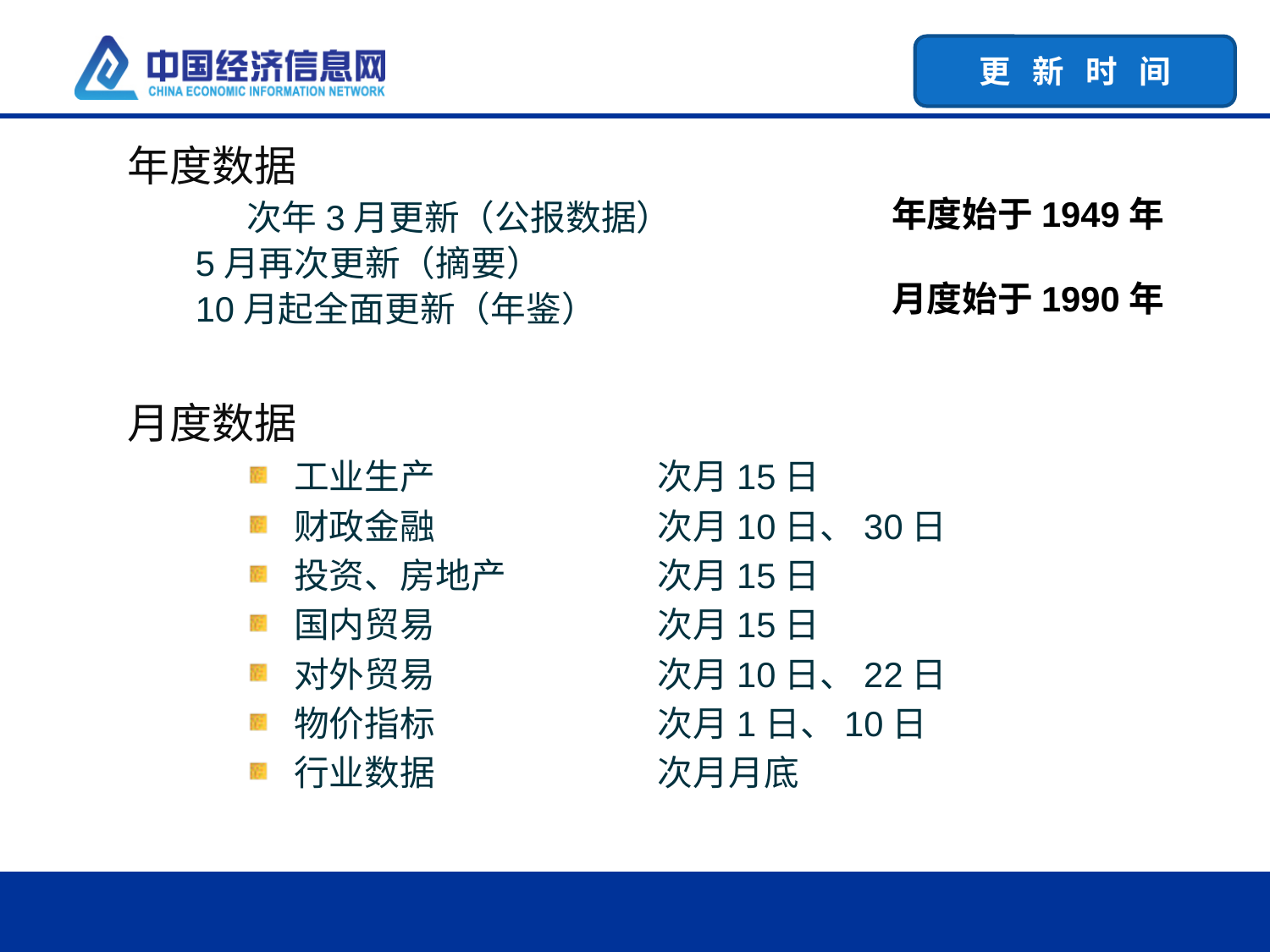

更   新   时   间
年度数据
次年3月更新（公报数据）
       5月再次更新（摘要）
       10月起全面更新（年鉴）

月度数据
工业生产	              次月15日
财政金融	              次月10日、30日
投资、房地产	              次月15日
国内贸易   	              次月15日
对外贸易	              次月10日、22日
物价指标	              次月1日、10日
行业数据	              次月月底
年度始于1949年

月度始于1990年